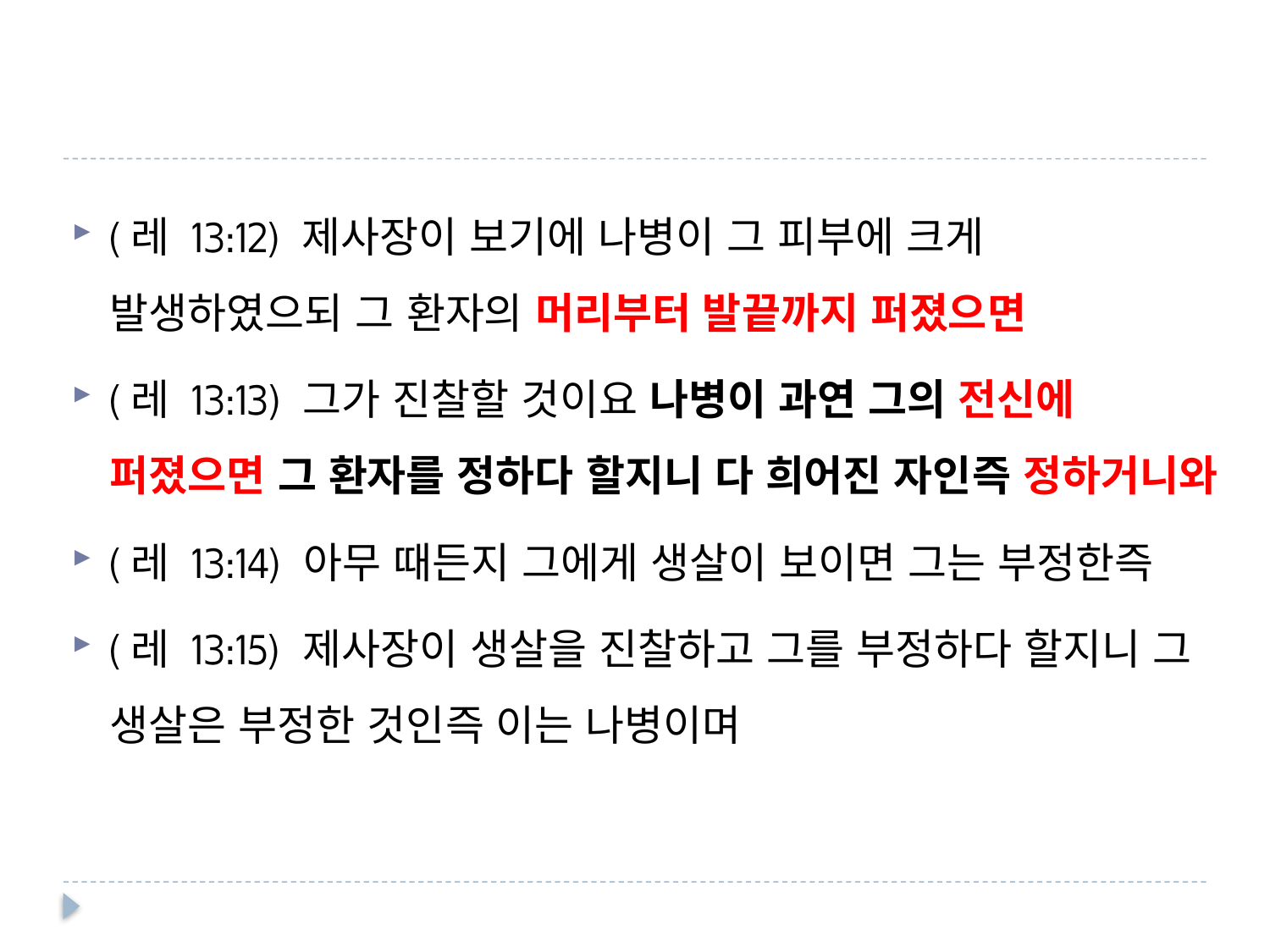

#
(레 13:12) 제사장이 보기에 나병이 그 피부에 크게 발생하였으되 그 환자의 머리부터 발끝까지 퍼졌으면
(레 13:13) 그가 진찰할 것이요 나병이 과연 그의 전신에 퍼졌으면 그 환자를 정하다 할지니 다 희어진 자인즉 정하거니와
(레 13:14) 아무 때든지 그에게 생살이 보이면 그는 부정한즉
(레 13:15) 제사장이 생살을 진찰하고 그를 부정하다 할지니 그 생살은 부정한 것인즉 이는 나병이며